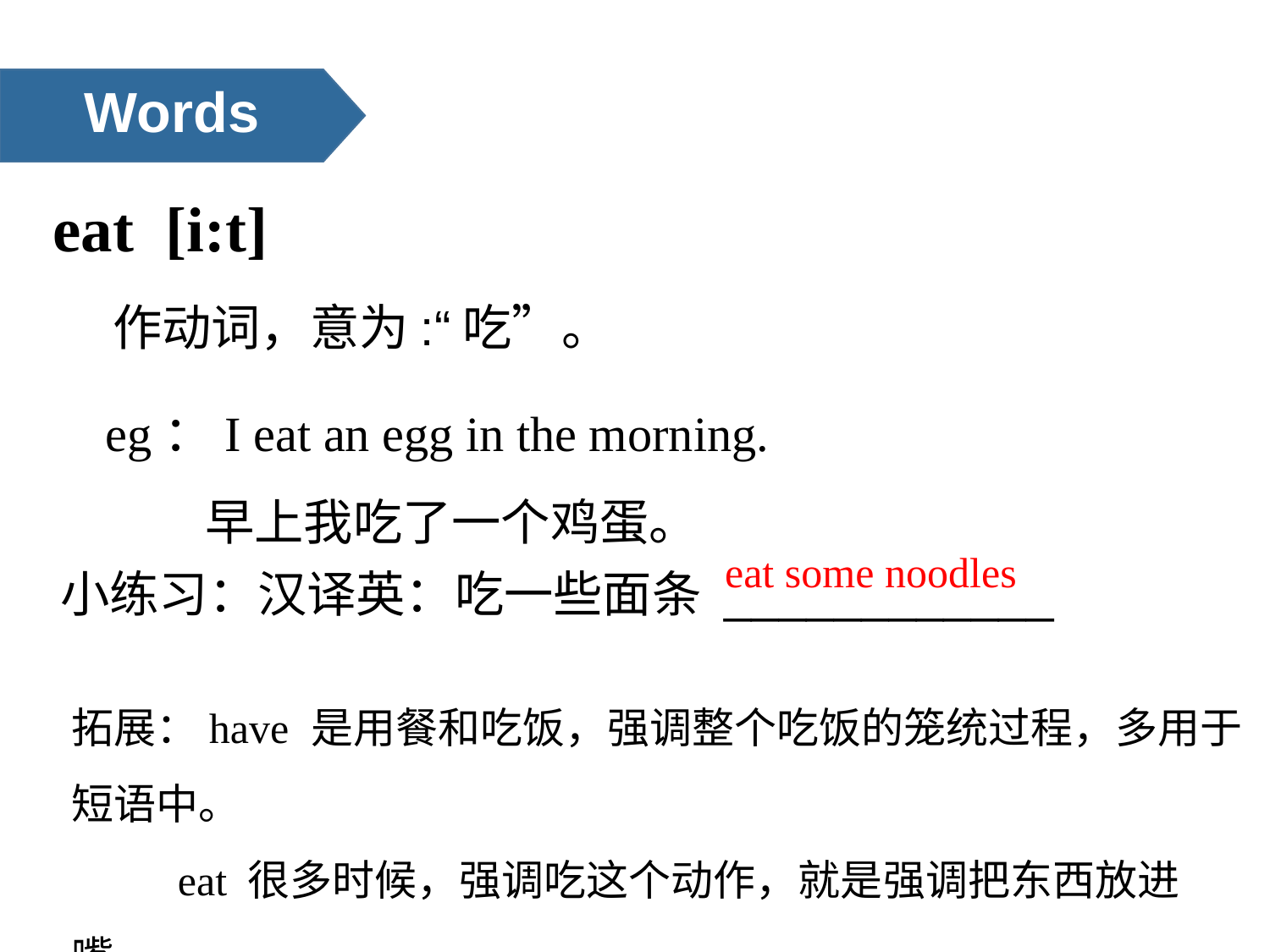

Words
eat  [i:t]
作动词，意为:“吃”。
eg：I eat an egg in the morning.
        早上我吃了一个鸡蛋。
eat some noodles
小练习：汉译英：吃一些面条 ____________
拓展：have 是用餐和吃饭，强调整个吃饭的笼统过程，多用于短语中。
          eat 很多时候，强调吃这个动作，就是强调把东西放进嘴。